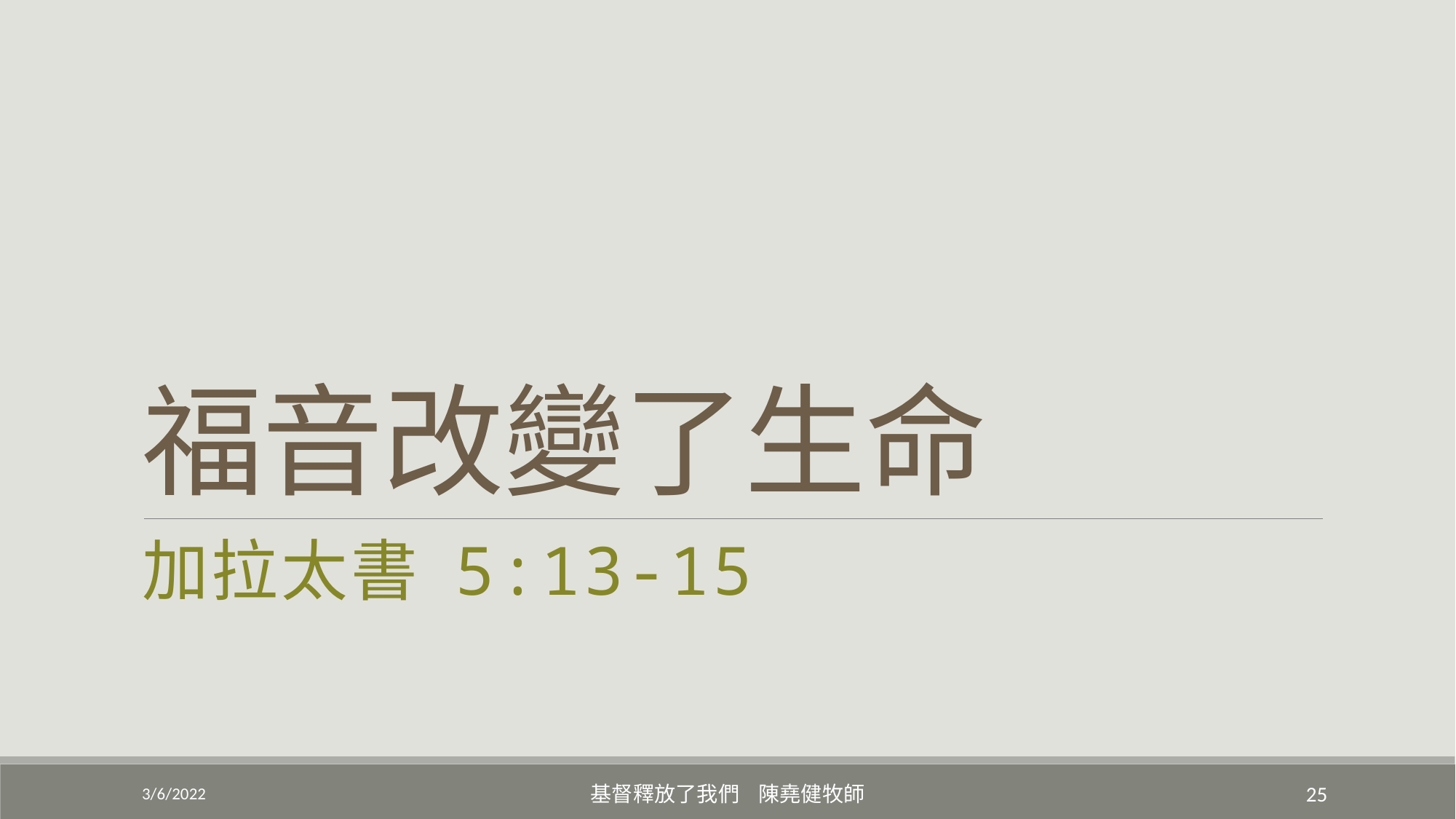

# 福音改變了生命
加拉太書 5:13-15
3/6/2022
基督釋放了我們    陳堯健牧師
25